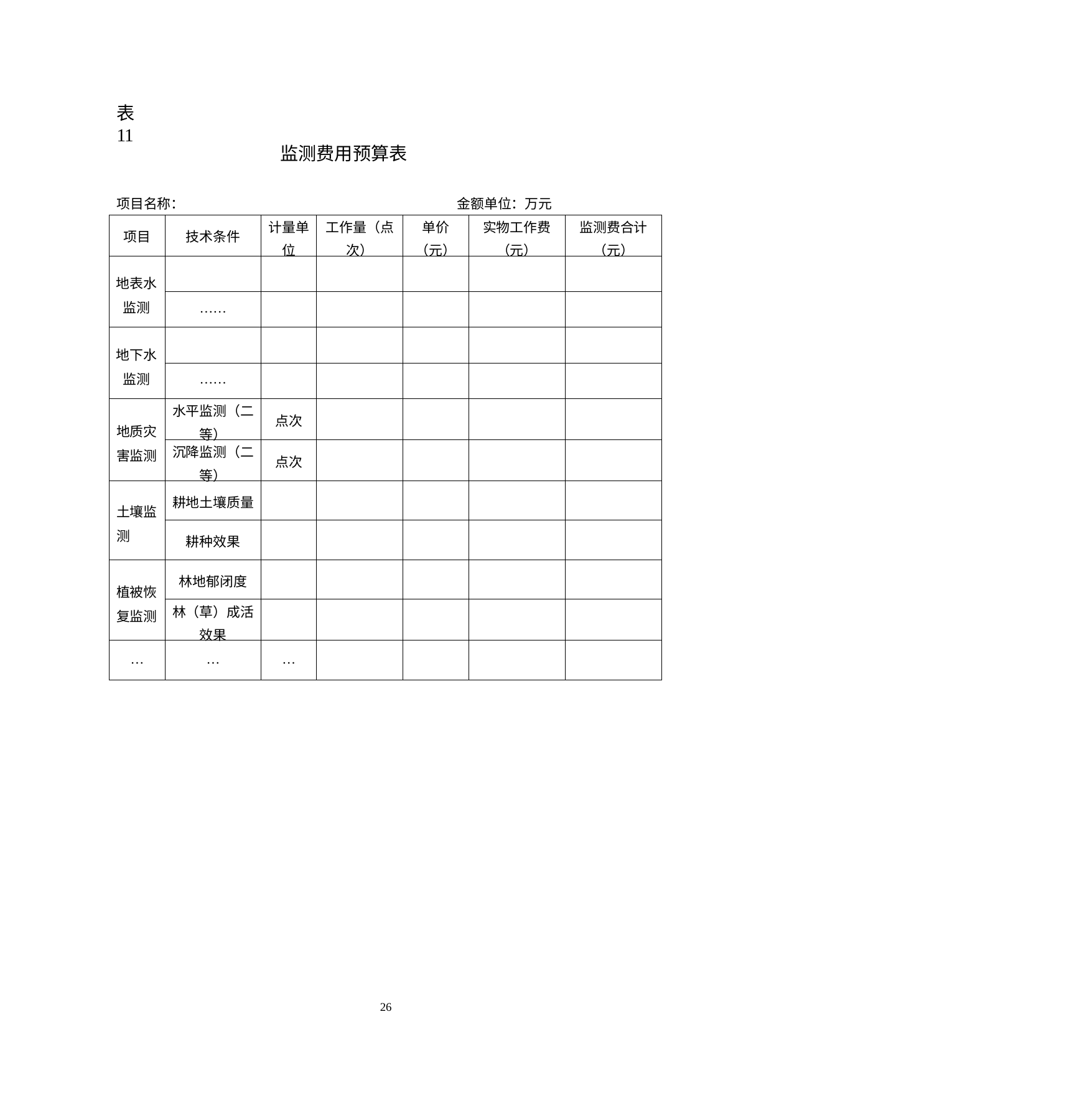

表 11
监测费用预算表
项目名称：
金额单位：万元
| 项目 | 技术条件 | 计量单 位 | 工作量（点 次） | 单价 （元） | 实物工作费 （元） | 监测费合计 （元） |
| --- | --- | --- | --- | --- | --- | --- |
| 地表水 监测 |  |  |  |  |  |  |
|  | …… |  |  |  |  |  |
| 地下水 监测 |  |  |  |  |  |  |
|  | …… |  |  |  |  |  |
| 地质灾 害监测 | 水平监测（二 等） | 点次 |  |  |  |  |
|  | 沉降监测（二 等） | 点次 |  |  |  |  |
| 土壤监 测 | 耕地土壤质量 |  |  |  |  |  |
|  | 耕种效果 |  |  |  |  |  |
| 植被恢 复监测 | 林地郁闭度 |  |  |  |  |  |
|  | 林（草）成活 效果 |  |  |  |  |  |
| … | … | … |  |  |  |  |
26